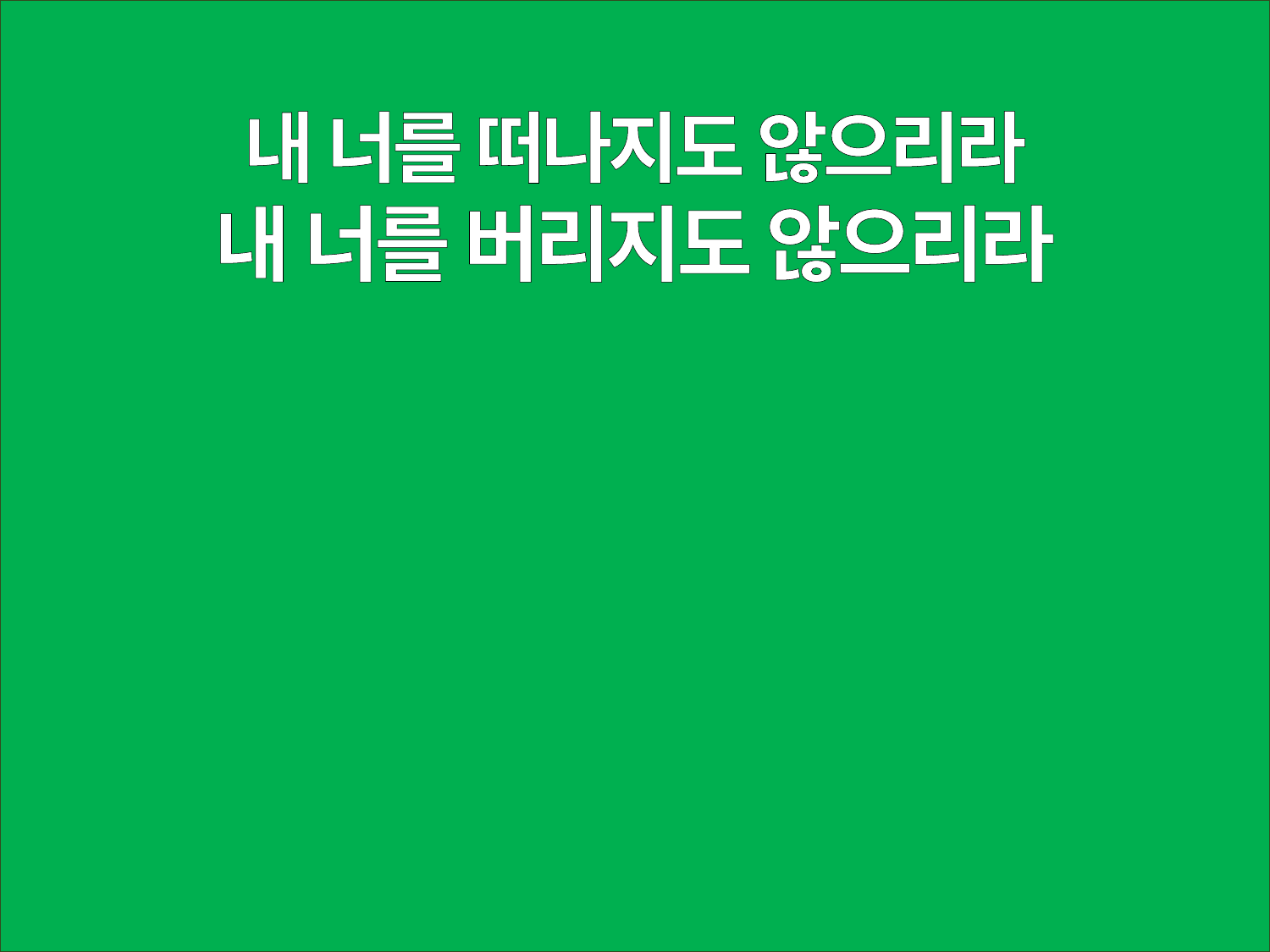

내 너를 떠나지도 않으리라
내 너를 버리지도 않으리라